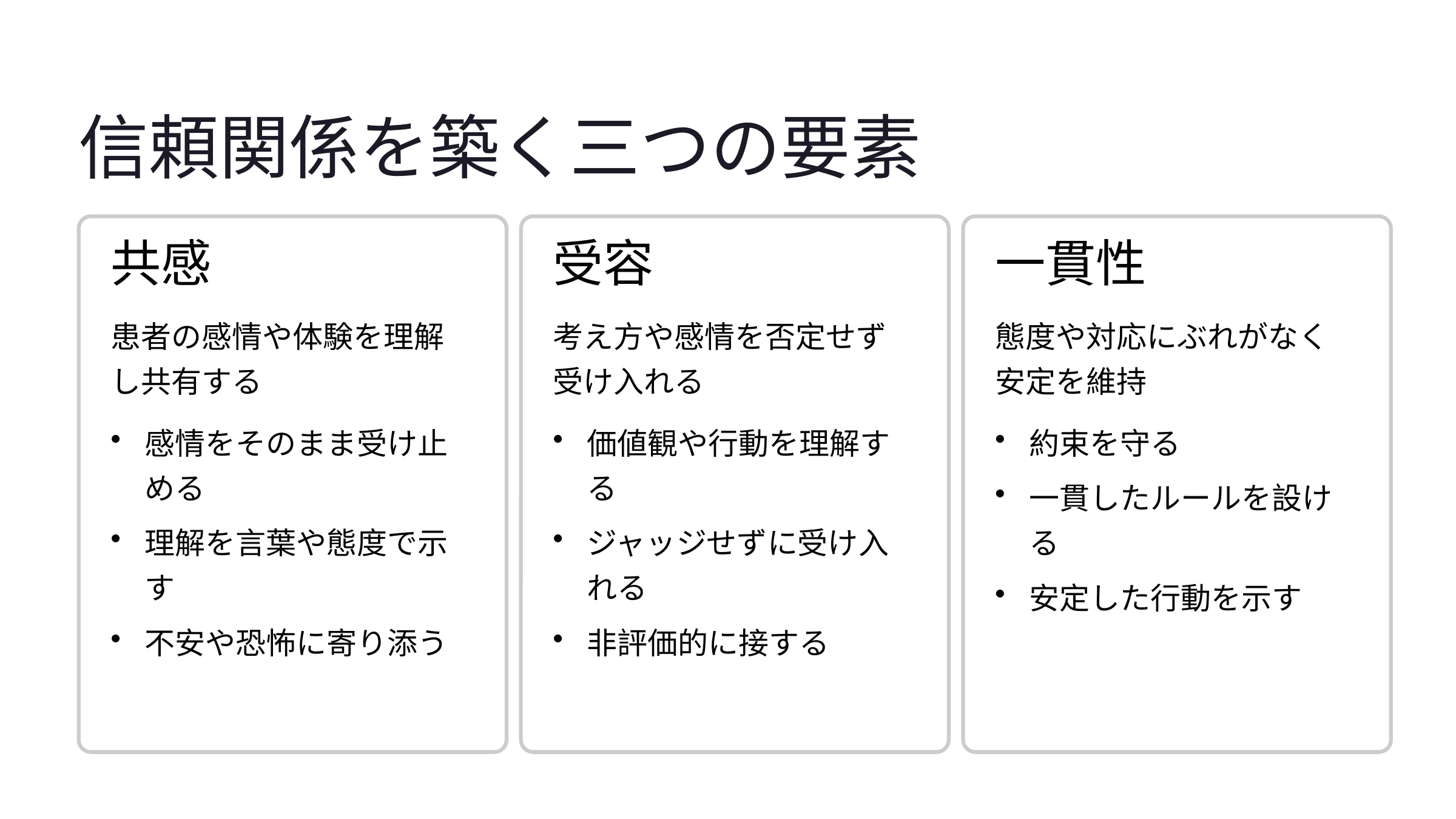

信頼関係を築く三つの要素

共感
受容
一貫性
患者の感情や体験を理解し共有する
考え方や感情を否定せず受け入れる
態度や対応にぶれがなく安定を維持
感情をそのまま受け止める
価値観や行動を理解する
約束を守る
一貫したルールを設ける
理解を言葉や態度で示す
ジャッジせずに受け入れる
安定した行動を示す
不安や恐怖に寄り添う
非評価的に接する